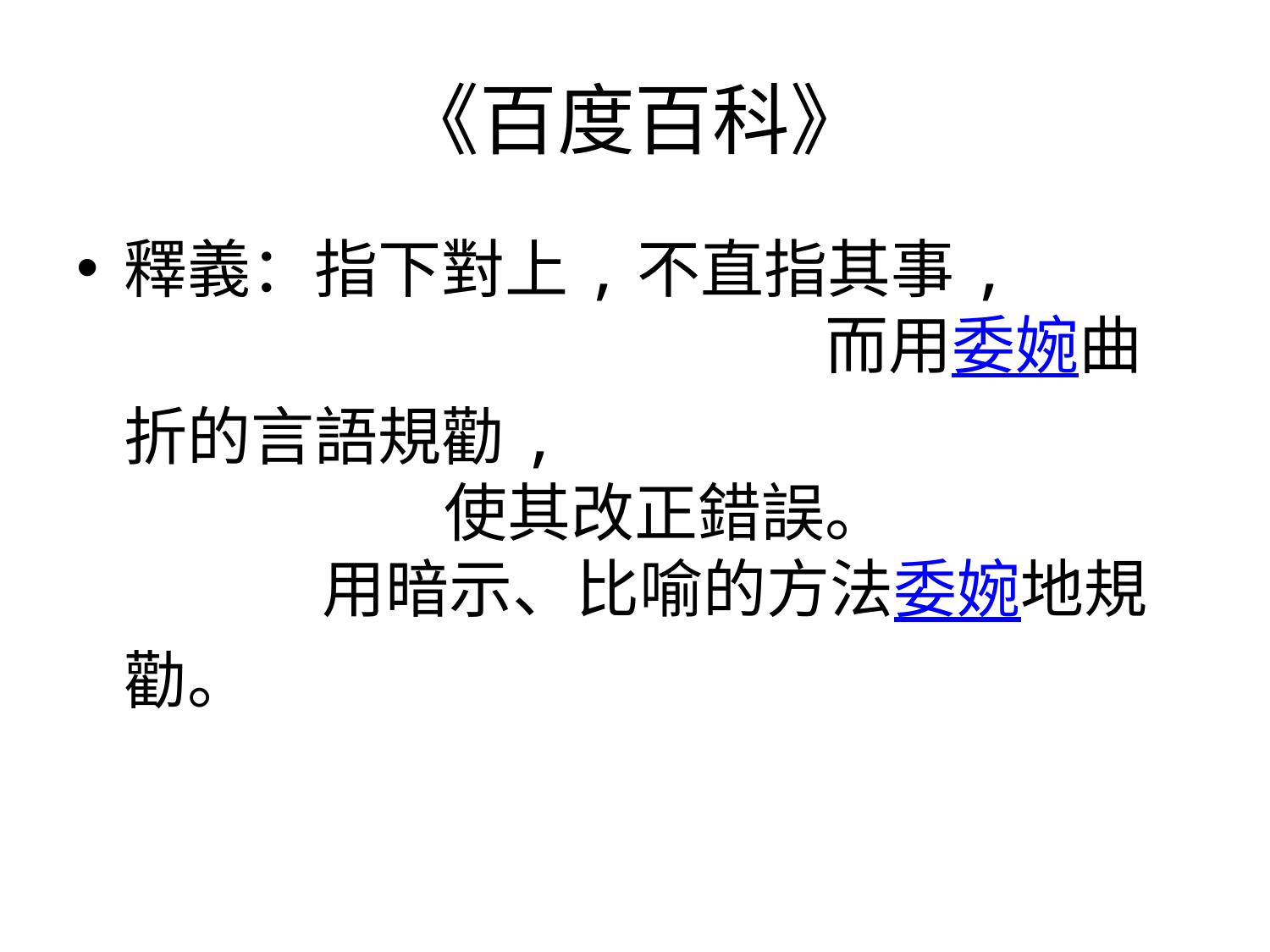

# 《百度百科》
釋義：指下對上,不直指其事,                       而用委婉曲折的言語規勸,                         使其改正錯誤。                                    用暗示、比喻的方法委婉地規勸。